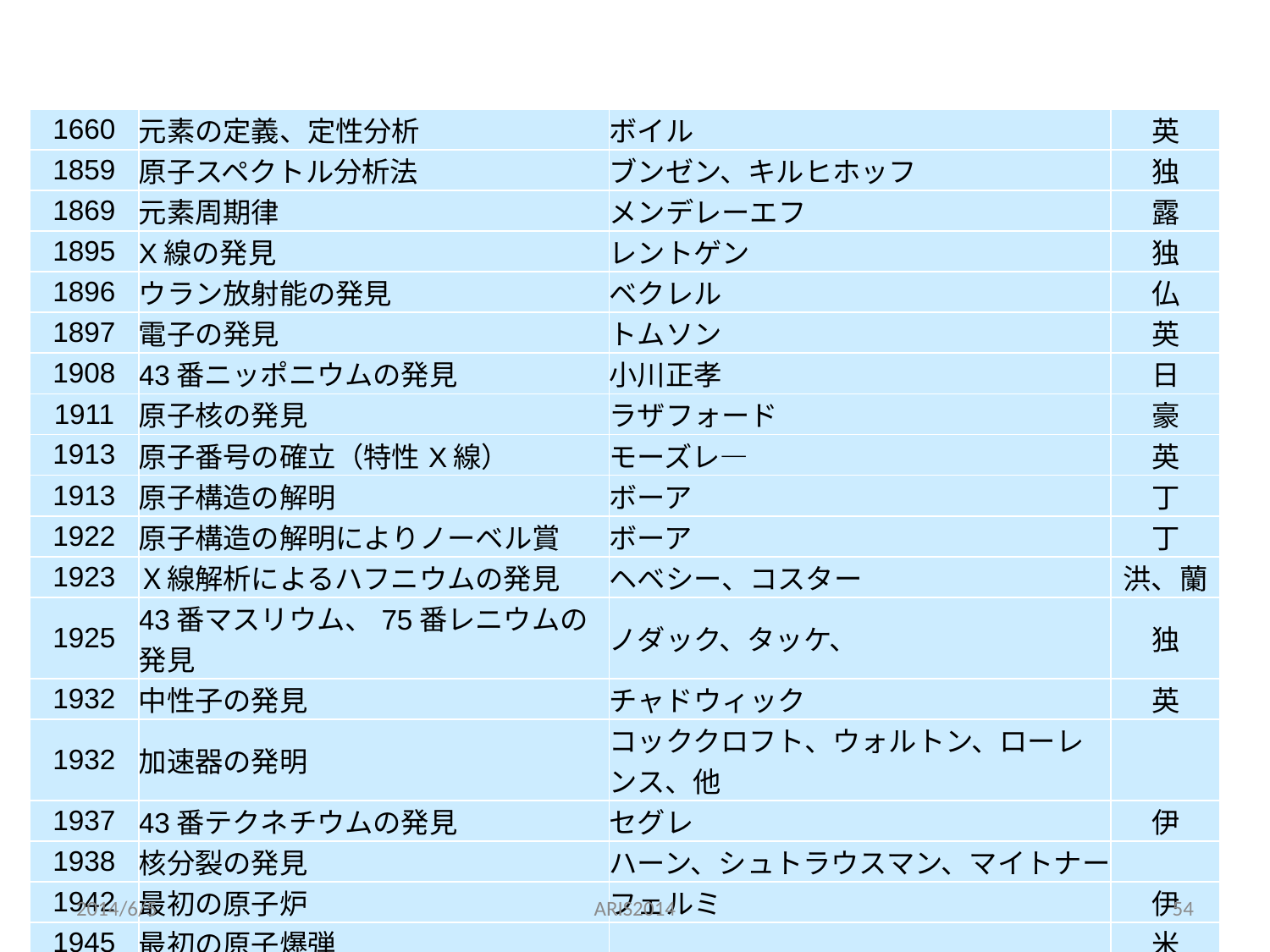

| 1660 | 元素の定義、定性分析 | ボイル | 英 |
| --- | --- | --- | --- |
| 1859 | 原子スペクトル分析法 | ブンゼン、キルヒホッフ | 独 |
| 1869 | 元素周期律 | メンデレーエフ | 露 |
| 1895 | X線の発見 | レントゲン | 独 |
| 1896 | ウラン放射能の発見 | ベクレル | 仏 |
| 1897 | 電子の発見 | トムソン | 英 |
| 1908 | 43番ニッポニウムの発見 | 小川正孝 | 日 |
| 1911 | 原子核の発見 | ラザフォード | 豪 |
| 1913 | 原子番号の確立（特性X線） | モーズレ― | 英 |
| 1913 | 原子構造の解明 | ボーア | 丁 |
| 1922 | 原子構造の解明によりノーベル賞 | ボーア | 丁 |
| 1923 | Ｘ線解析によるハフニウムの発見 | ヘベシー、コスター | 洪、蘭 |
| 1925 | 43番マスリウム、75番レニウムの発見 | ノダック、タッケ、 | 独 |
| 1932 | 中性子の発見 | チャドウィック | 英 |
| 1932 | 加速器の発明 | コッククロフト、ウォルトン、ローレンス、他 |  |
| 1937 | 43番テクネチウムの発見 | セグレ | 伊 |
| 1938 | 核分裂の発見 | ハーン、シュトラウスマン、マイトナー |  |
| 1942 | 最初の原子炉 | フェルミ | 伊 |
| 1945 | 最初の原子爆弾 |  | 米 |
| 1952 | 最初の水爆 |  | 米 |
| 1962 | ピッチブレンド中からTc-99を発見 | 黒田和夫 | 米（日） |
2014/6/5
ARIS2014
54